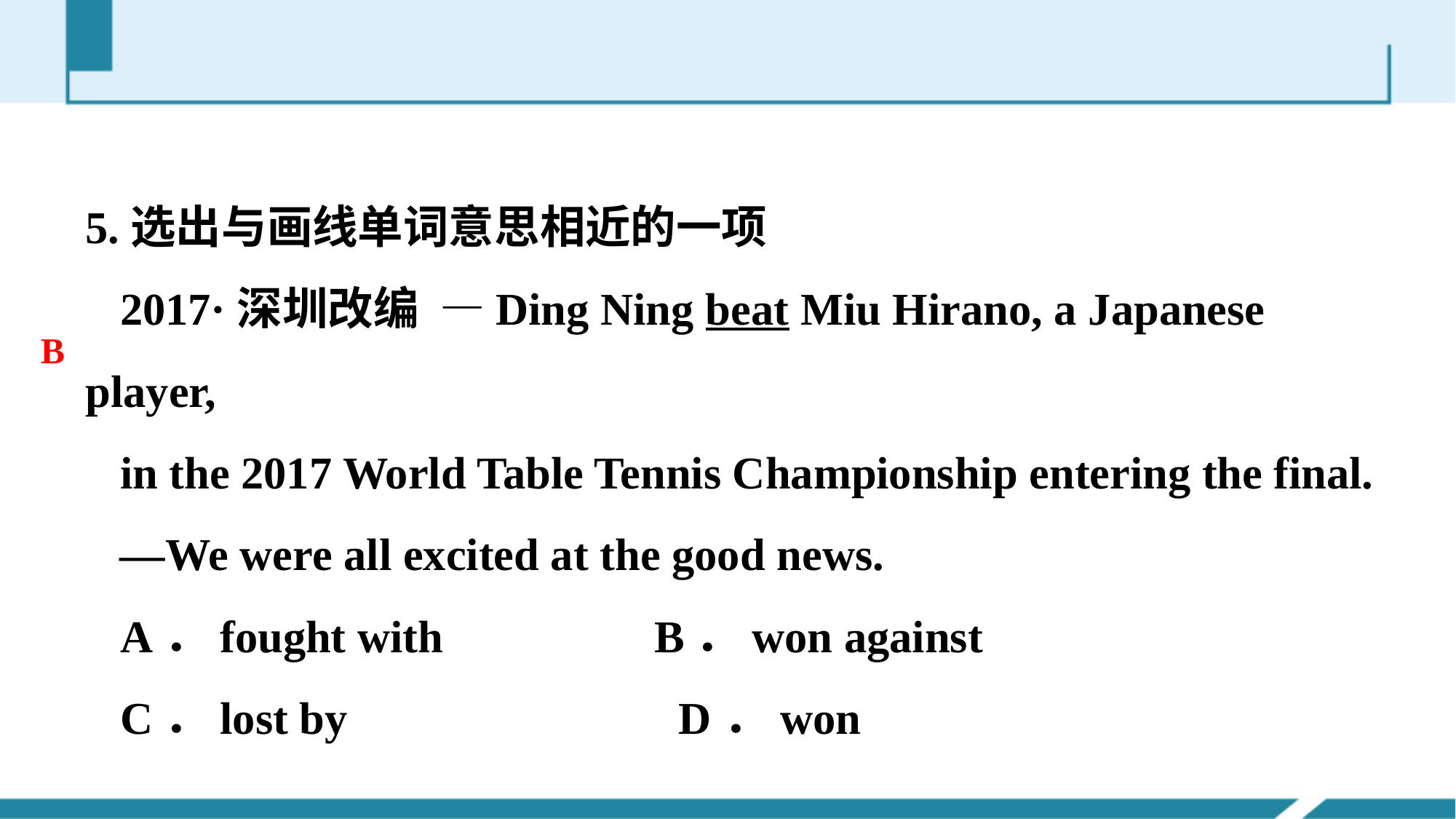

5.选出与画线单词意思相近的一项
   2017·深圳改编  —Ding Ning beat Miu Hirano, a Japanese player,
   in the 2017 World Table Tennis Championship entering the final.
   —We were all excited at the good news.
   A．fought with		  B．won against
   C．lost by                             D．won
B